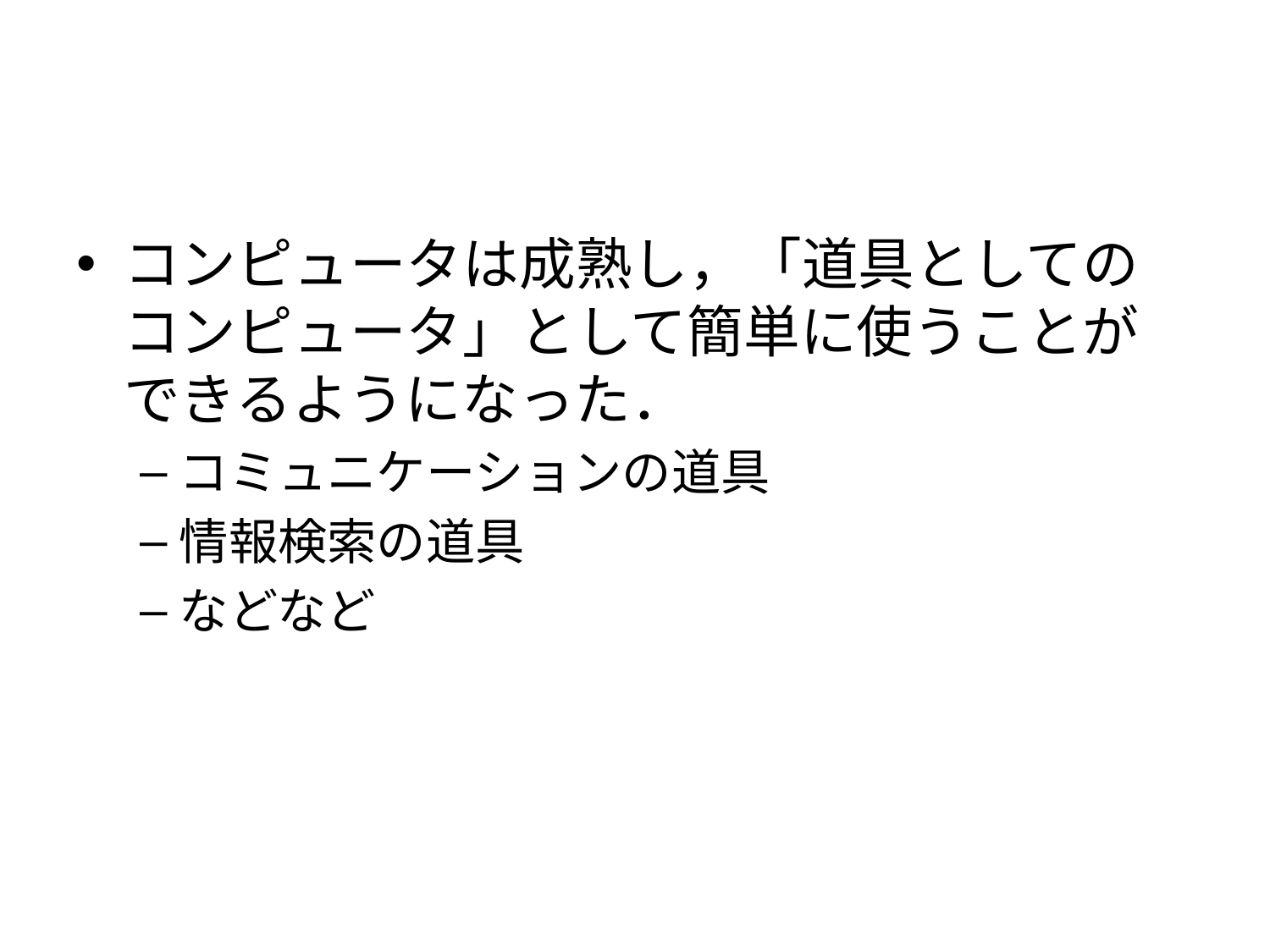

#
コンピュータは成熟し，「道具としてのコンピュータ」として簡単に使うことができるようになった．
コミュニケーションの道具
情報検索の道具
などなど